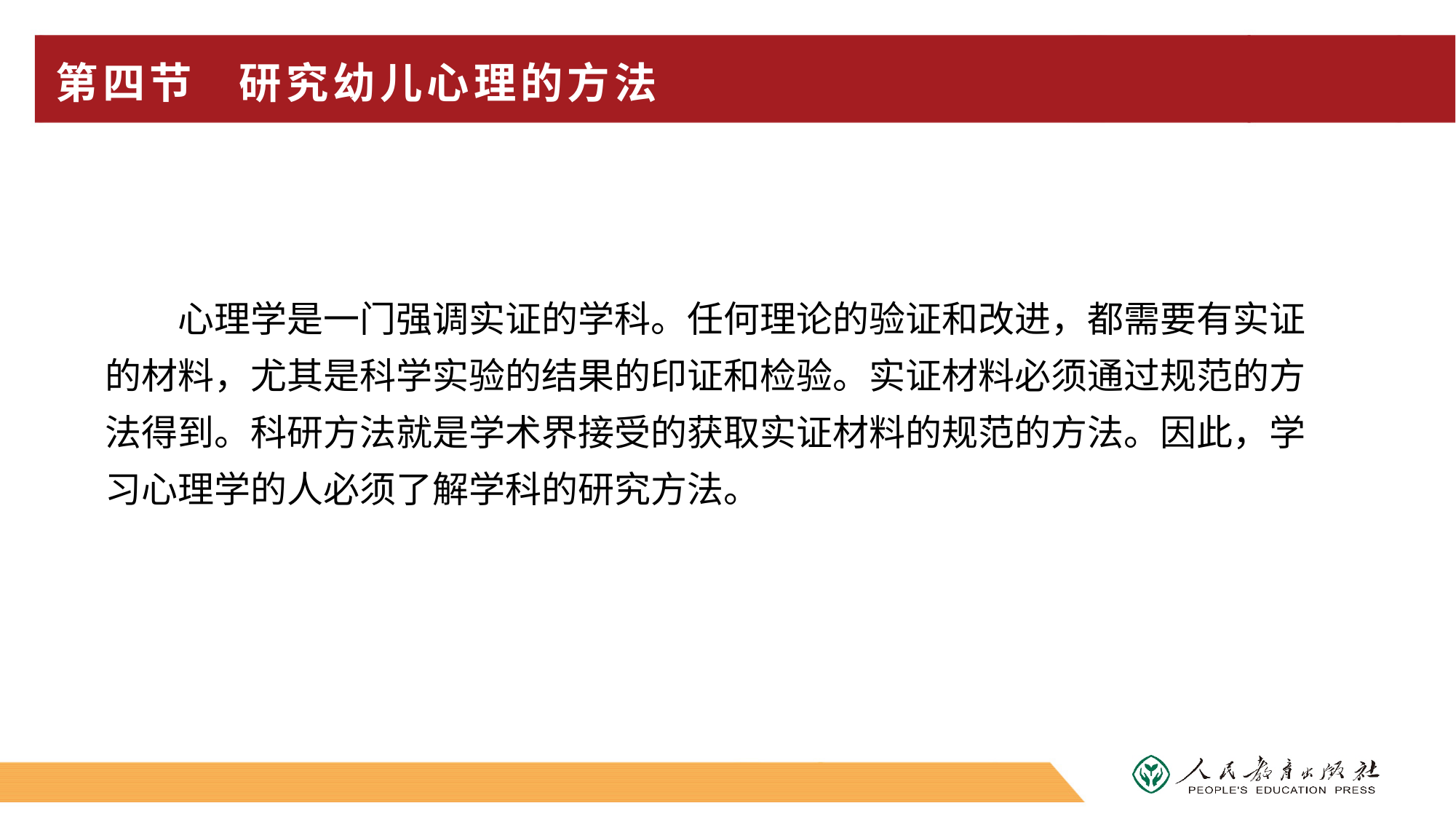

# 第四节   研究幼儿心理的方法

心理学是一门强调实证的学科。任何理论的验证和改进，都需要有实证的材料，尤其是科学实验的结果的印证和检验。实证材料必须通过规范的方法得到。科研方法就是学术界接受的获取实证材料的规范的方法。因此，学习心理学的人必须了解学科的研究方法。